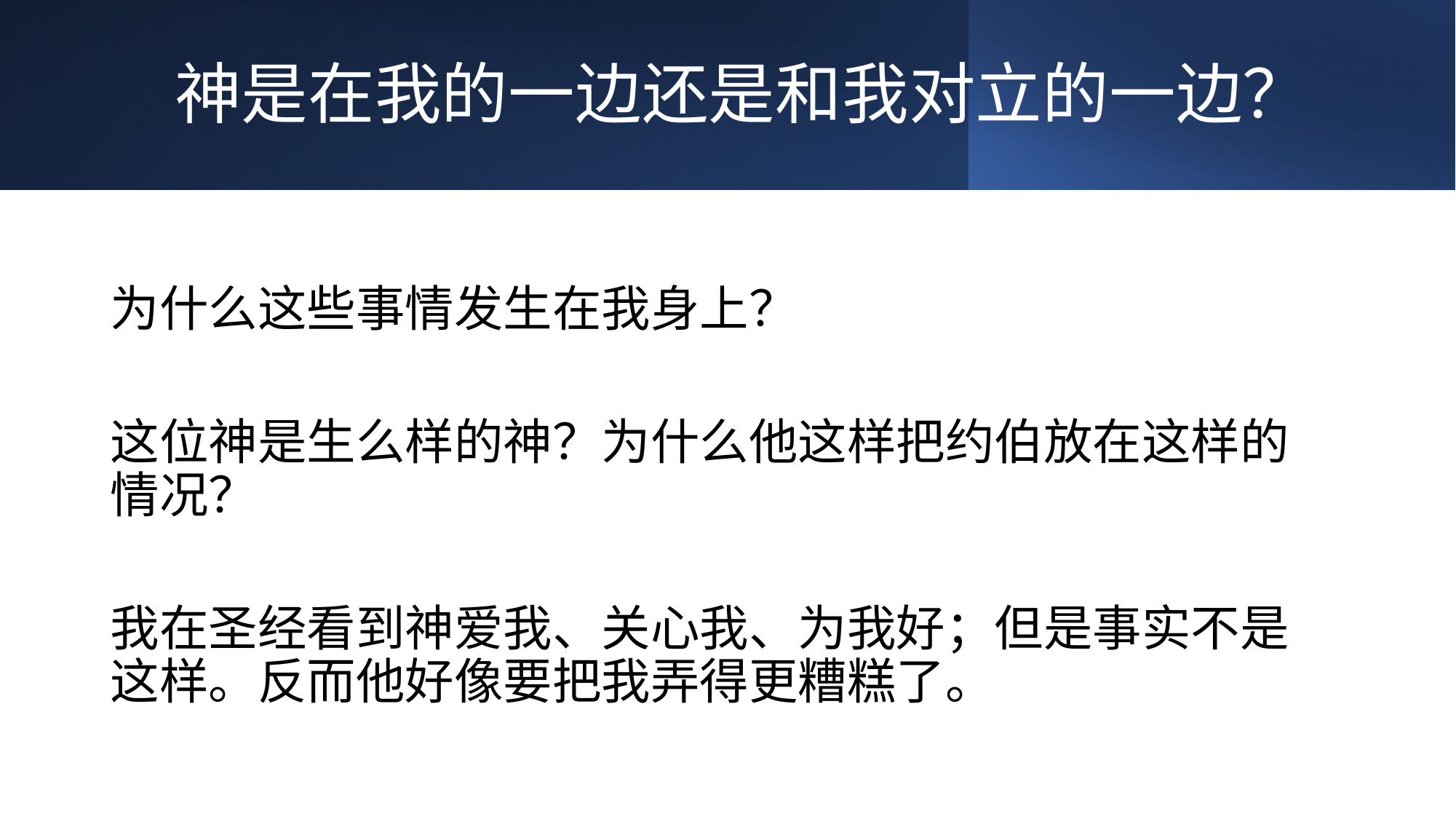

# 神是在我的一边还是和我对立的一边？
为什么这些事情发生在我身上？

这位神是生么样的神？为什么他这样把约伯放在这样的情况？

我在圣经看到神爱我、关心我、为我好；但是事实不是这样。反而他好像要把我弄得更糟糕了。